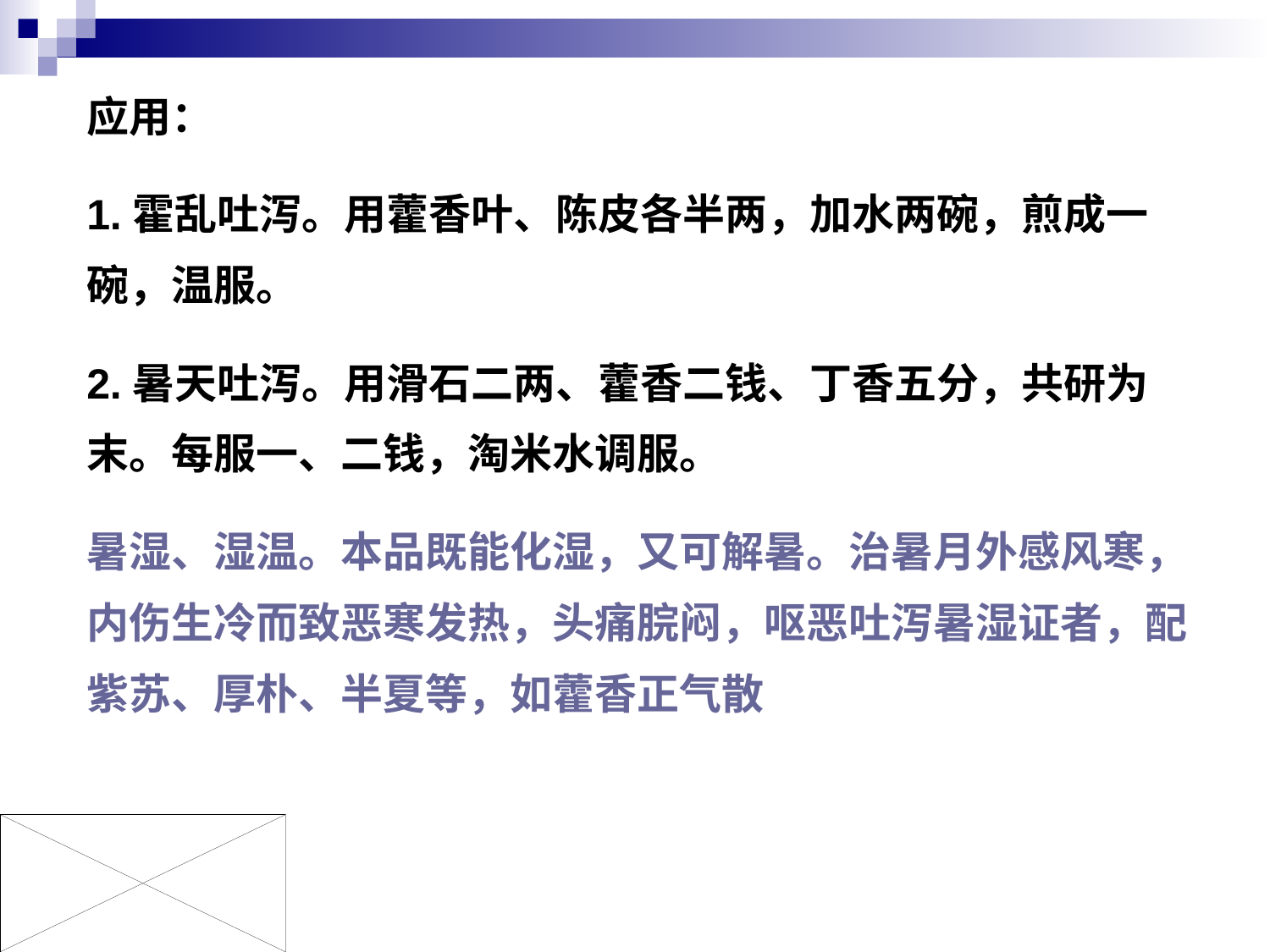

应用：
1.霍乱吐泻。用藿香叶、陈皮各半两，加水两碗，煎成一碗，温服。
2.暑天吐泻。用滑石二两、藿香二钱、丁香五分，共研为末。每服一、二钱，淘米水调服。
暑湿、湿温。本品既能化湿，又可解暑。治暑月外感风寒，内伤生冷而致恶寒发热，头痛脘闷，呕恶吐泻暑湿证者，配紫苏、厚朴、半夏等，如藿香正气散